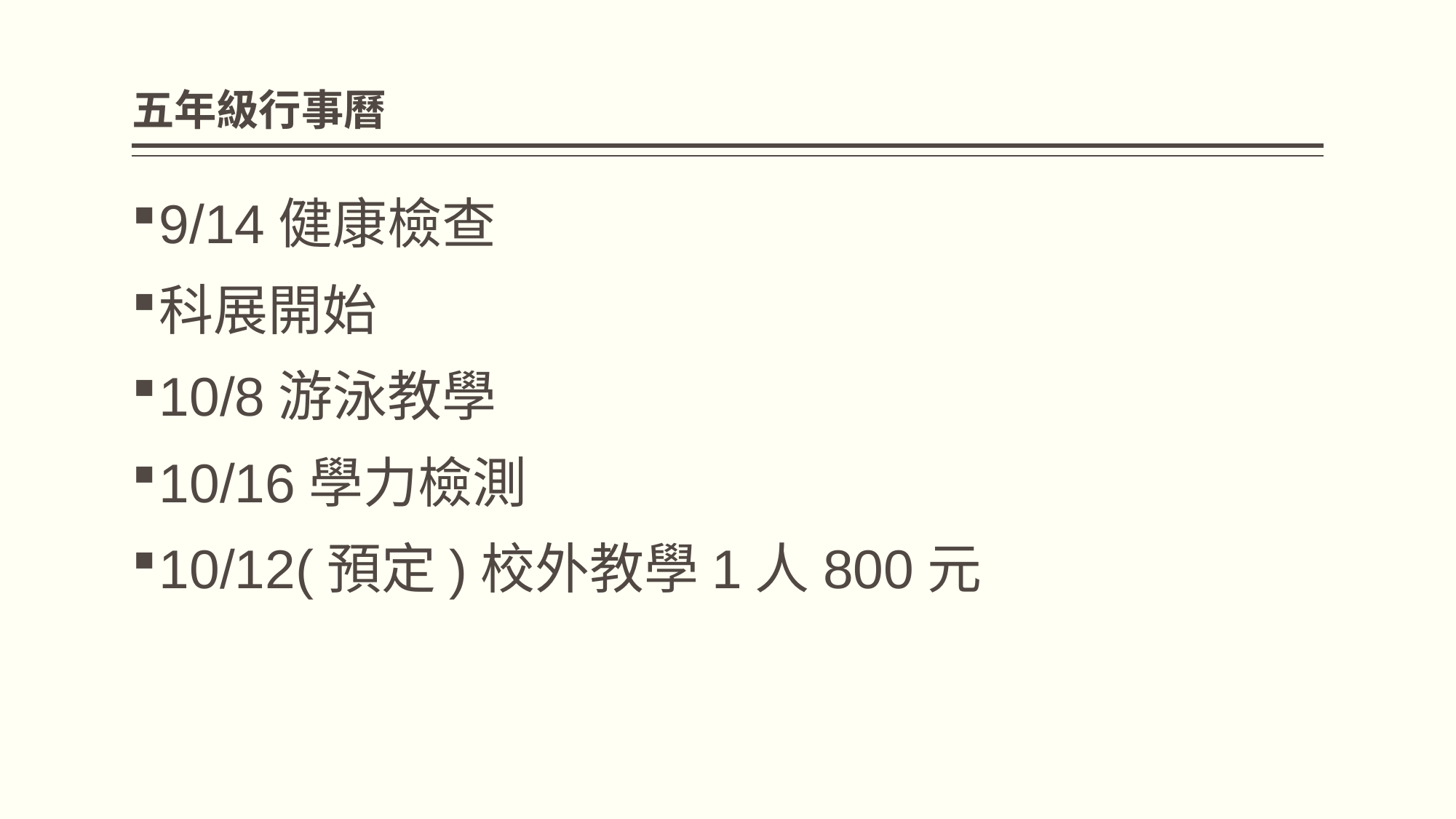

# 五年級行事曆
9/14健康檢查
科展開始
10/8游泳教學
10/16學力檢測
10/12(預定)校外教學1人800元